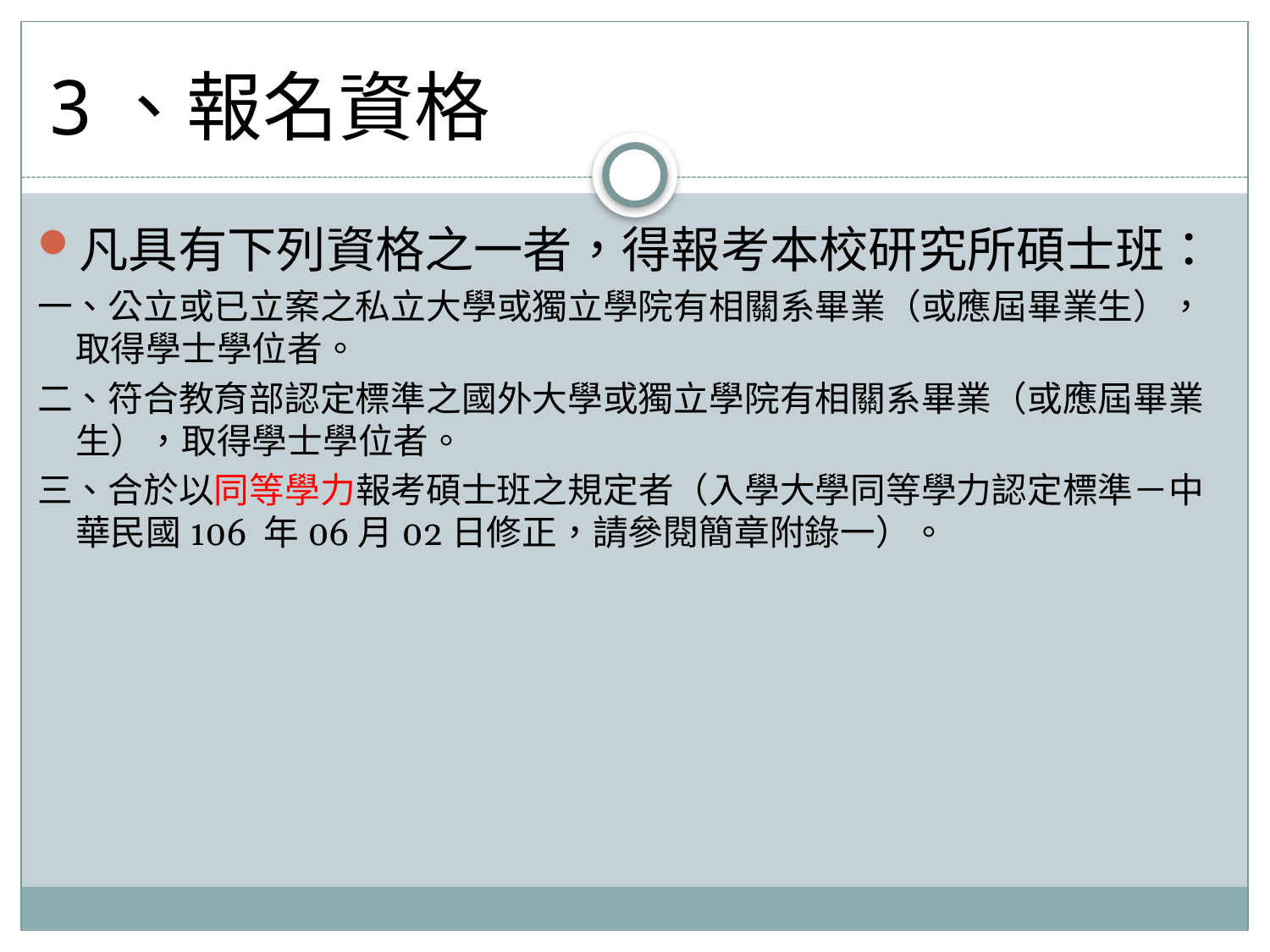

# 3、報名資格
凡具有下列資格之一者，得報考本校研究所碩士班：
一、公立或已立案之私立大學或獨立學院有相關系畢業（或應屆畢業生），取得學士學位者。
二、符合教育部認定標準之國外大學或獨立學院有相關系畢業（或應屆畢業生），取得學士學位者。
三、合於以同等學力報考碩士班之規定者（入學大學同等學力認定標準－中華民國106 年06月02日修正，請參閱簡章附錄一）。